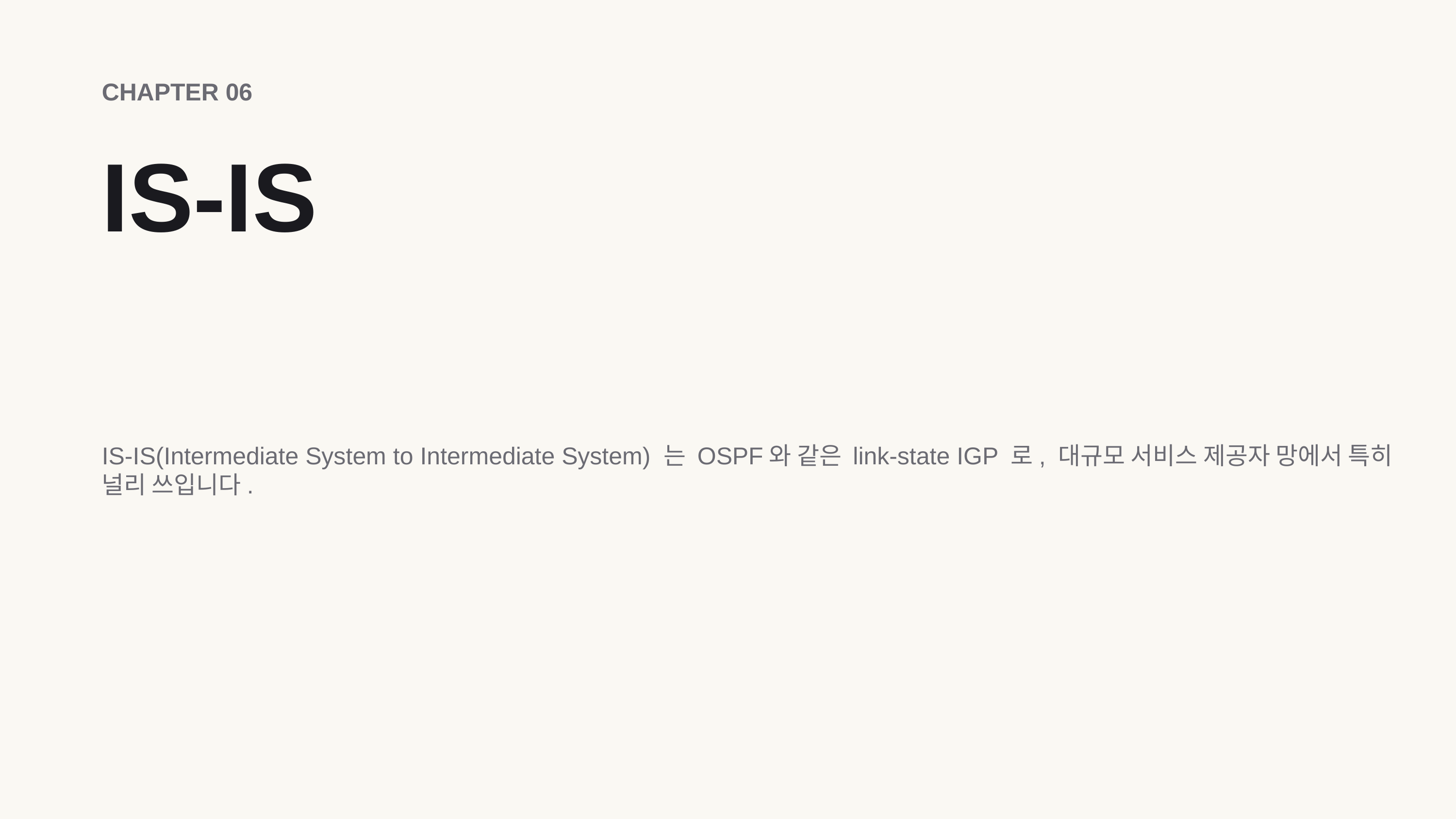

CHAPTER 06
IS-IS
IS-IS(Intermediate System to Intermediate System) 는 OSPF와 같은 link-state IGP 로, 대규모 서비스 제공자 망에서 특히 널리 쓰입니다.